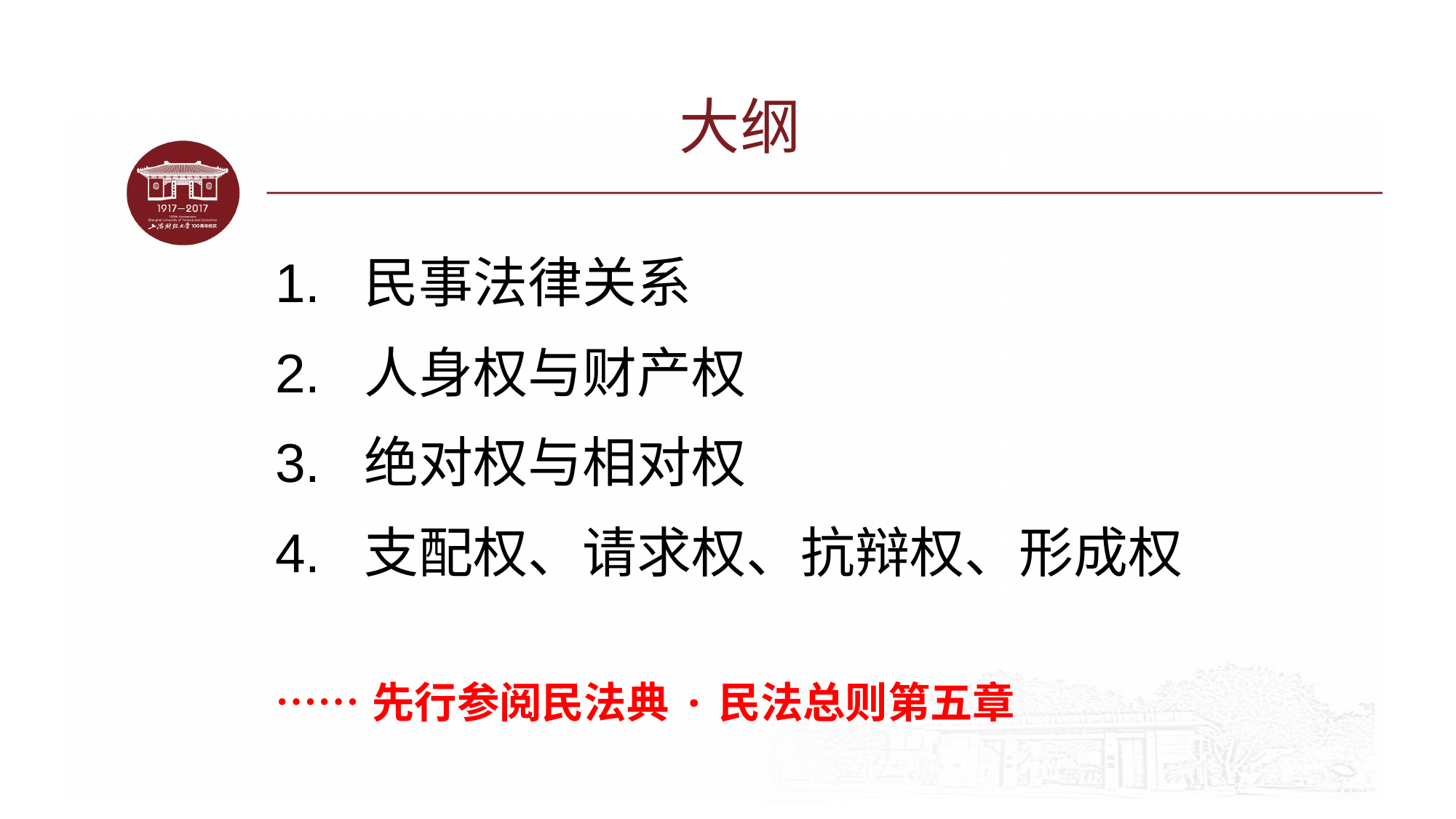

# 大纲
民事法律关系
人身权与财产权
绝对权与相对权
支配权、请求权、抗辩权、形成权

……先行参阅民法典·民法总则第五章